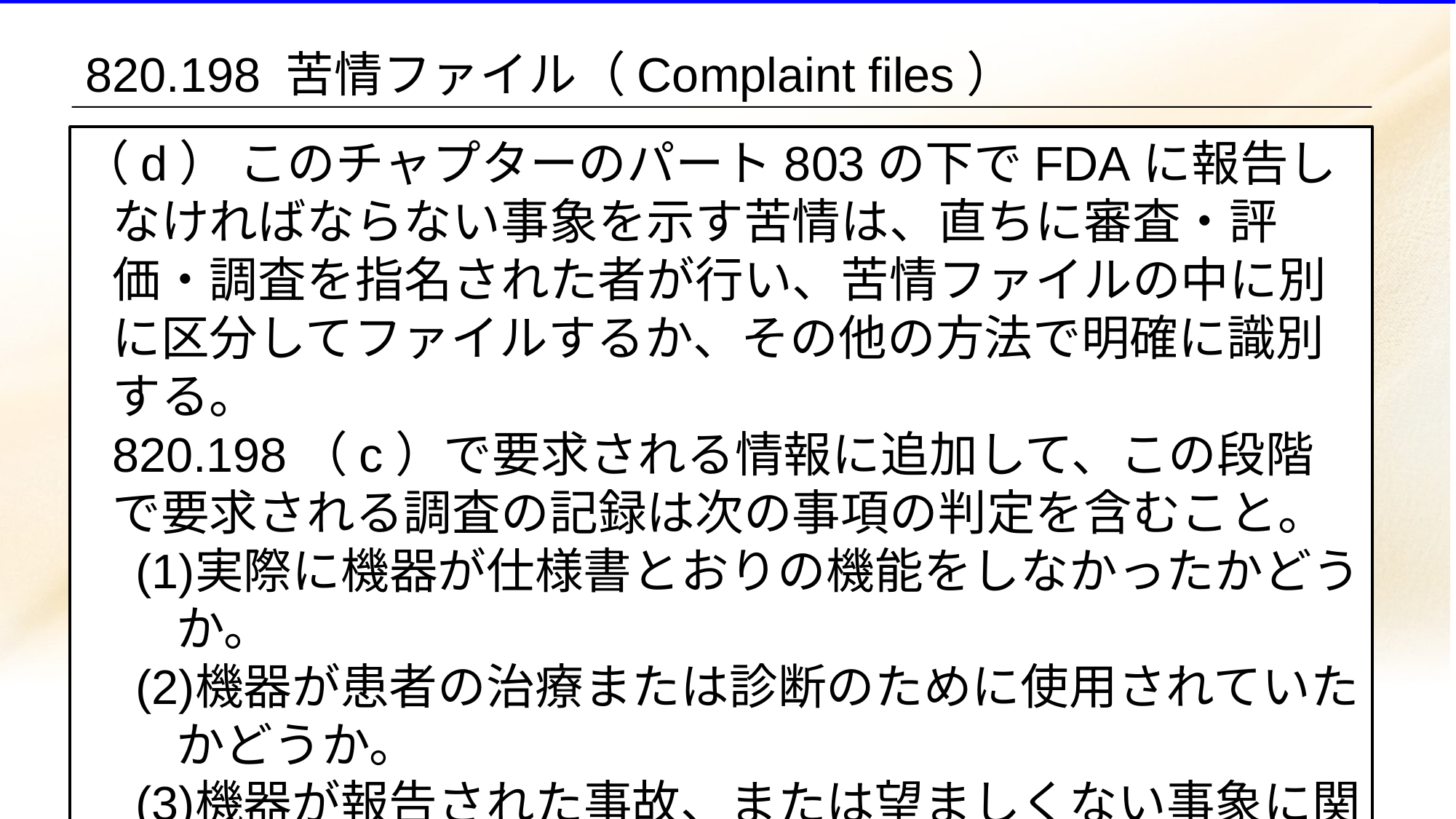

820.198 苦情ファイル（Complaint files）
（d） このチャプターのパート803の下でFDAに報告しなければならない事象を示す苦情は、直ちに審査・評価・調査を指名された者が行い、苦情ファイルの中に別に区分してファイルするか、その他の方法で明確に識別する。
820.198（c）で要求される情報に追加して、この段階で要求される調査の記録は次の事項の判定を含むこと。
実際に機器が仕様書とおりの機能をしなかったかどうか。
機器が患者の治療または診断のために使用されていたかどうか。
機器が報告された事故、または望ましくない事象に関係しているならば、どのような関係か。